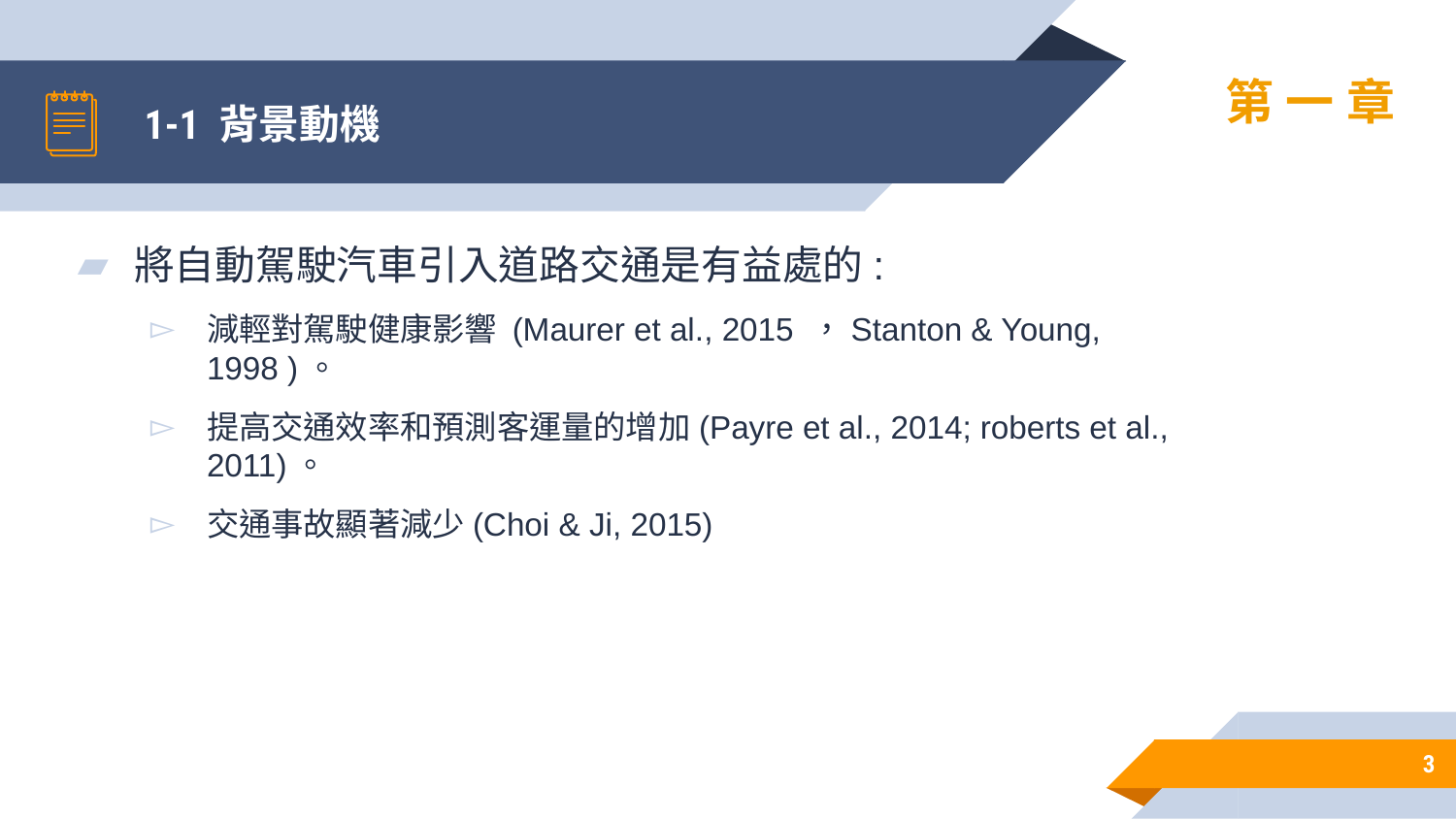

# 1-1 背景動機
第一章

將自動駕駛汽車引入道路交通是有益處的:
減輕對駕駛健康影響 (Maurer et al., 2015 ，Stanton & Young, 1998 )。
提高交通效率和預測客運量的增加(Payre et al., 2014; roberts et al., 2011)。
交通事故顯著減少(Choi & Ji, 2015)

3